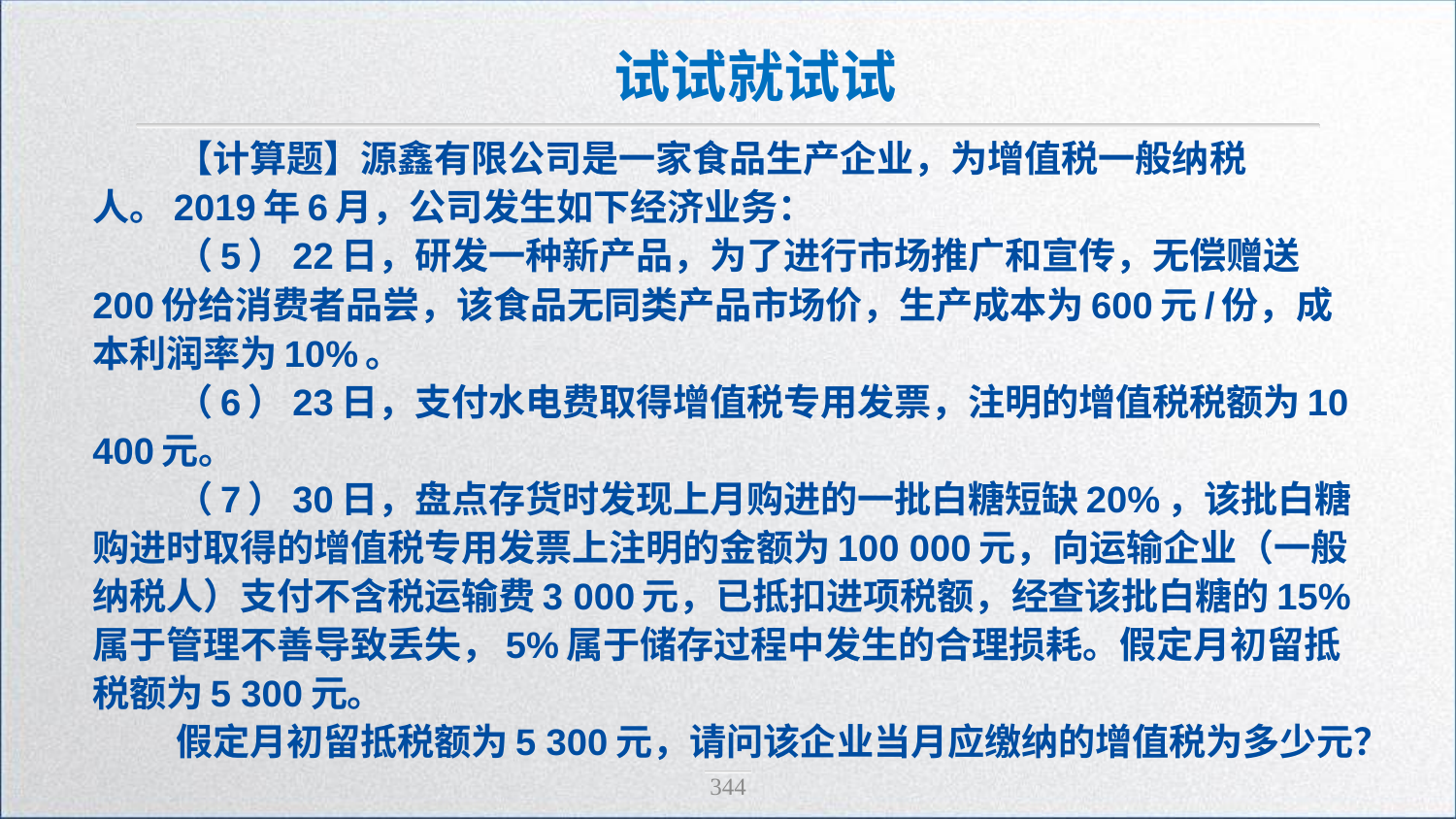

试试就试试
【计算题】源鑫有限公司是一家食品生产企业，为增值税一般纳税人。2019年6月，公司发生如下经济业务：
（5）22日，研发一种新产品，为了进行市场推广和宣传，无偿赠送200份给消费者品尝，该食品无同类产品市场价，生产成本为600元/份，成本利润率为10%。
（6）23日，支付水电费取得增值税专用发票，注明的增值税税额为10 400元。
（7）30日，盘点存货时发现上月购进的一批白糖短缺20%，该批白糖购进时取得的增值税专用发票上注明的金额为100 000元，向运输企业（一般纳税人）支付不含税运输费3 000元，已抵扣进项税额，经查该批白糖的15%属于管理不善导致丢失，5%属于储存过程中发生的合理损耗。假定月初留抵税额为5 300元。
假定月初留抵税额为5 300元，请问该企业当月应缴纳的增值税为多少元？
344